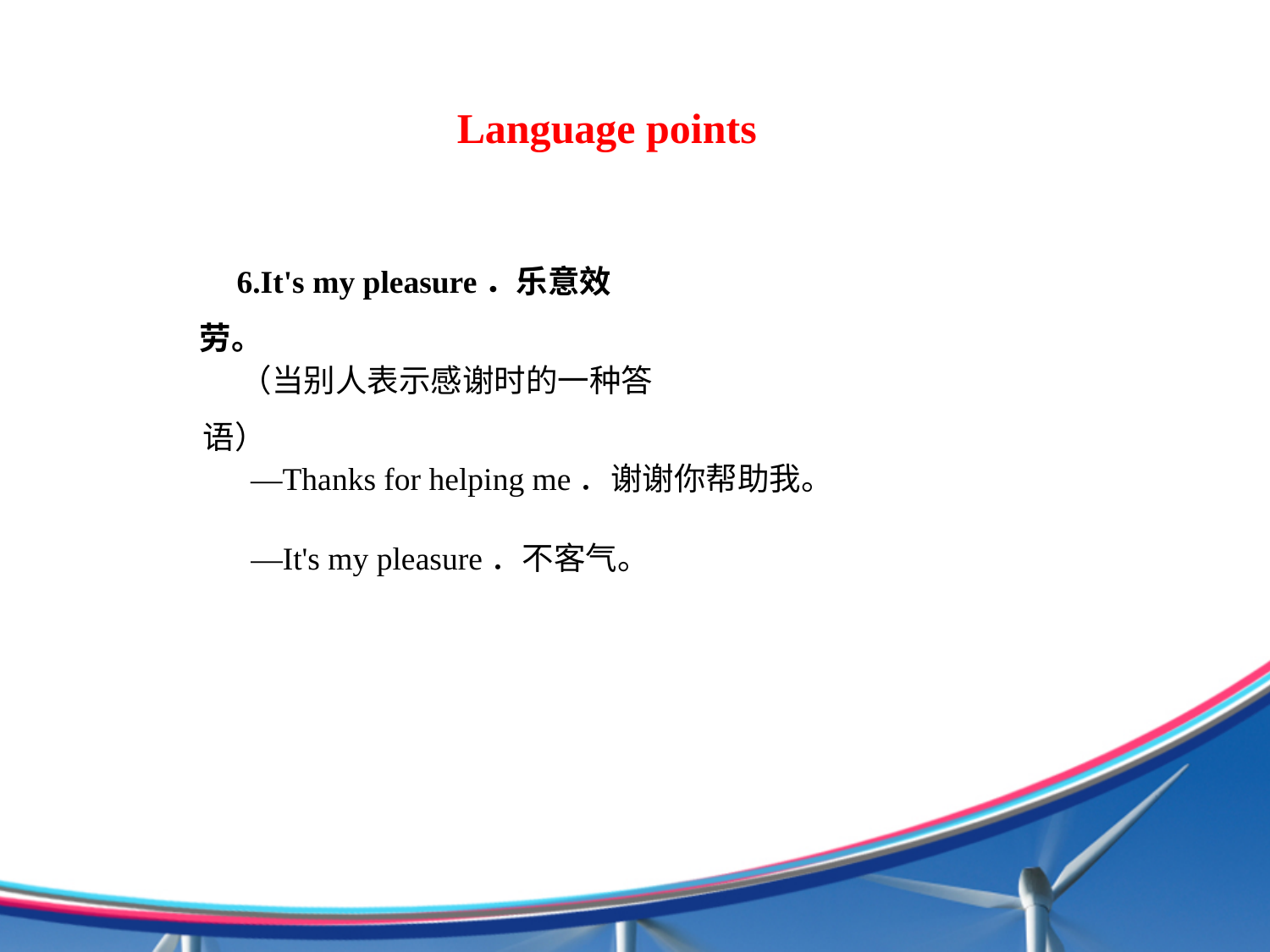

Language points
6.It's my pleasure．乐意效劳。
（当别人表示感谢时的一种答语）
—Thanks for helping me．谢谢你帮助我。

—It's my pleasure．不客气。